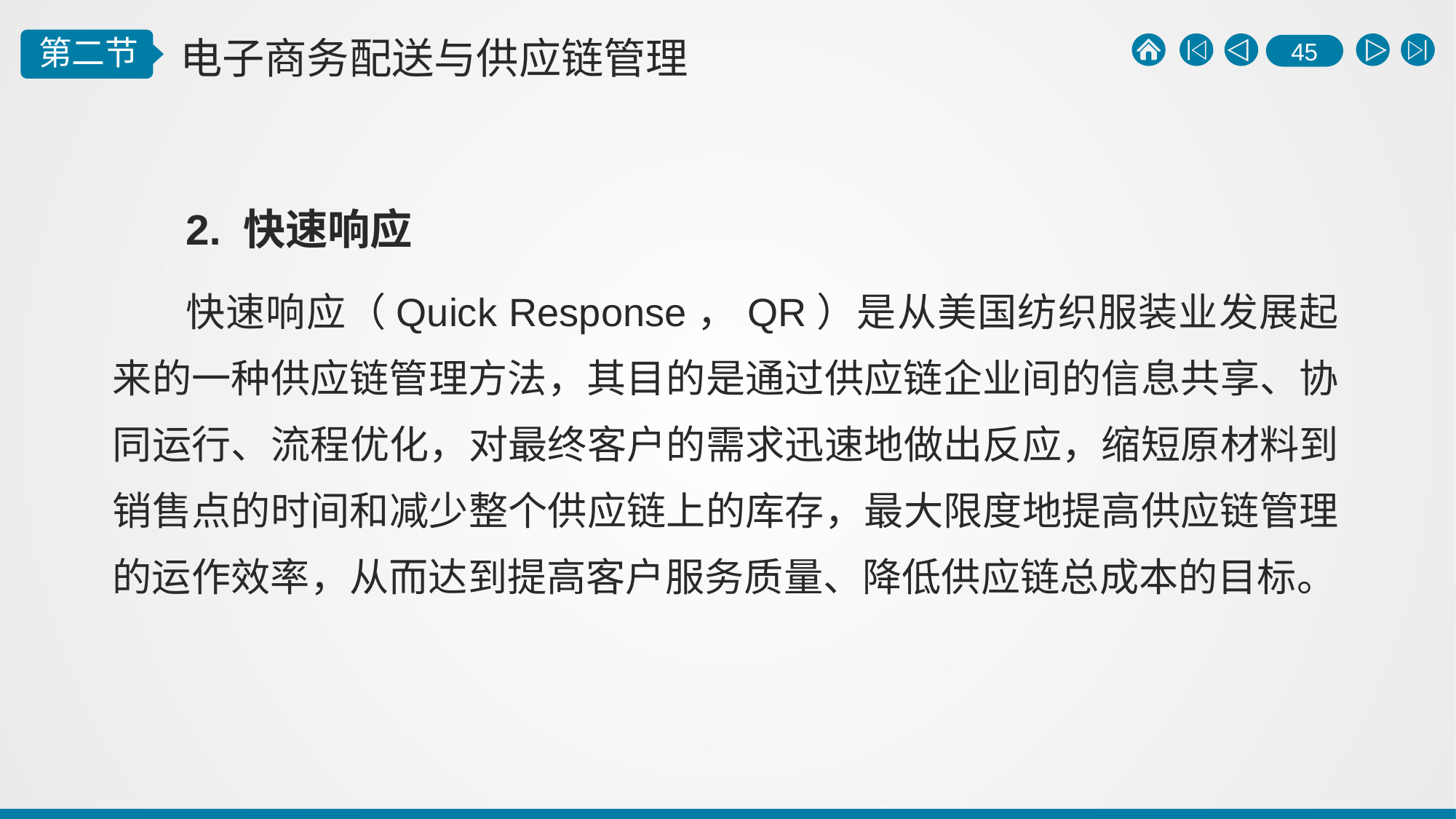

2. 快速响应
快速响应（Quick Response，QR）是从美国纺织服装业发展起来的一种供应链管理方法，其目的是通过供应链企业间的信息共享、协同运行、流程优化，对最终客户的需求迅速地做出反应，缩短原材料到销售点的时间和减少整个供应链上的库存，最大限度地提高供应链管理的运作效率，从而达到提高客户服务质量、降低供应链总成本的目标。